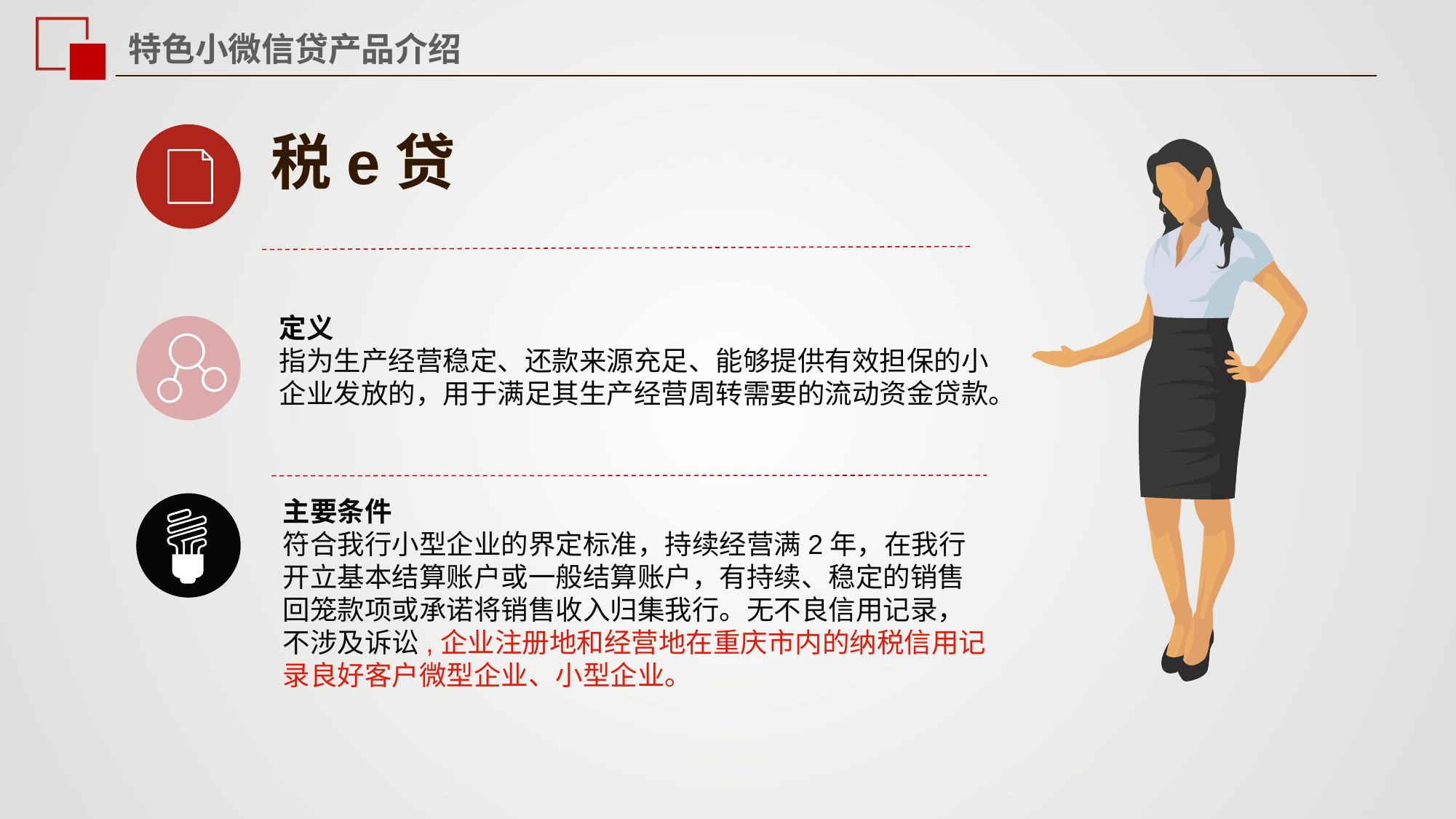

特色小微信贷产品介绍
税e贷

定义
指为生产经营稳定、还款来源充足、能够提供有效担保的小企业发放的，用于满足其生产经营周转需要的流动资金贷款。

主要条件
符合我行小型企业的界定标准，持续经营满2年，在我行开立基本结算账户或一般结算账户，有持续、稳定的销售回笼款项或承诺将销售收入归集我行。无不良信用记录，不涉及诉讼,企业注册地和经营地在重庆市内的纳税信用记录良好客户微型企业、小型企业。